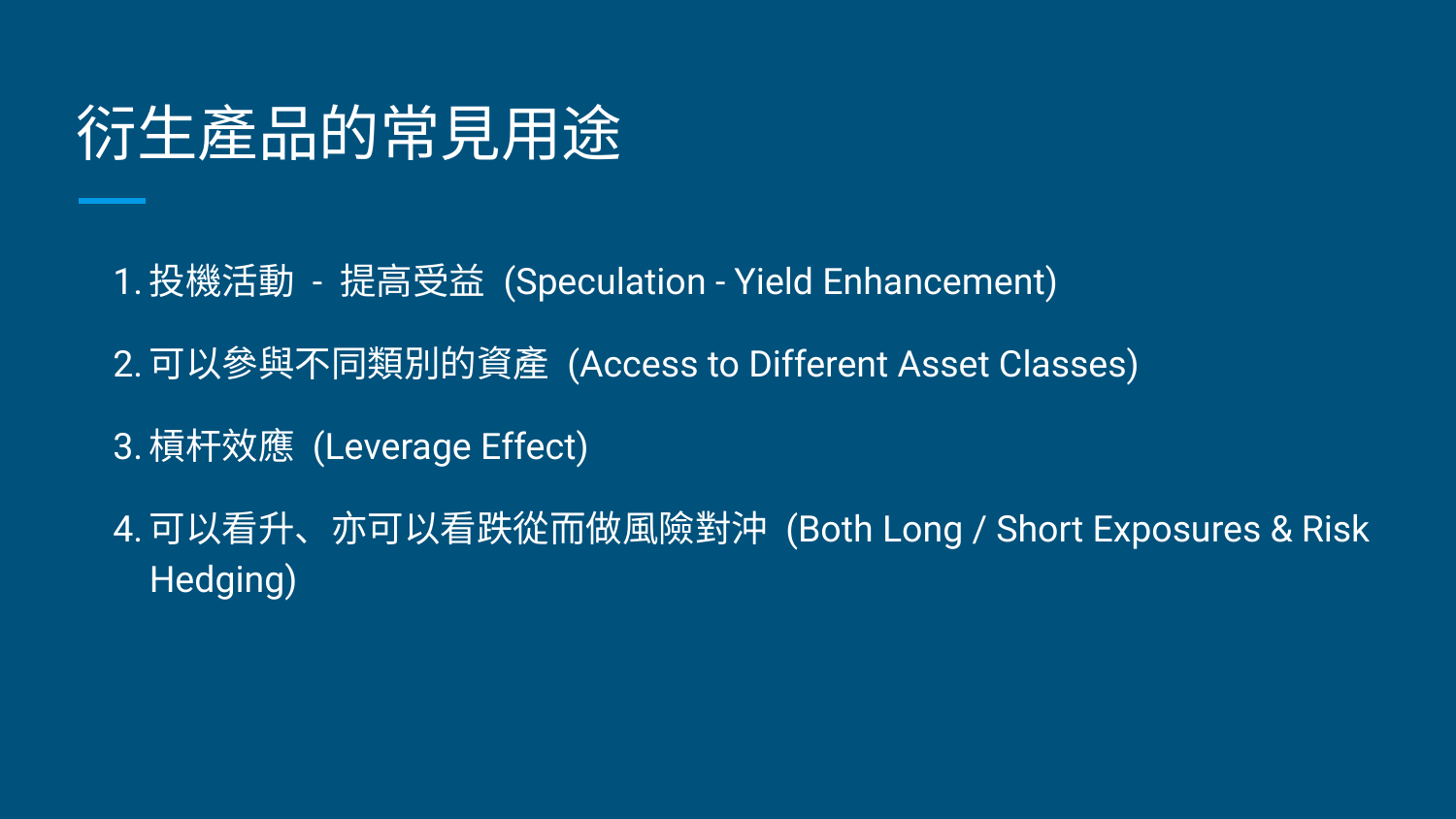

# 衍生產品的常見用途
投機活動 - 提高受益 (Speculation - Yield Enhancement)
可以參與不同類別的資產 (Access to Different Asset Classes)
槓杆效應 (Leverage Effect)
可以看升、亦可以看跌從而做風險對沖 (Both Long / Short Exposures & Risk Hedging)